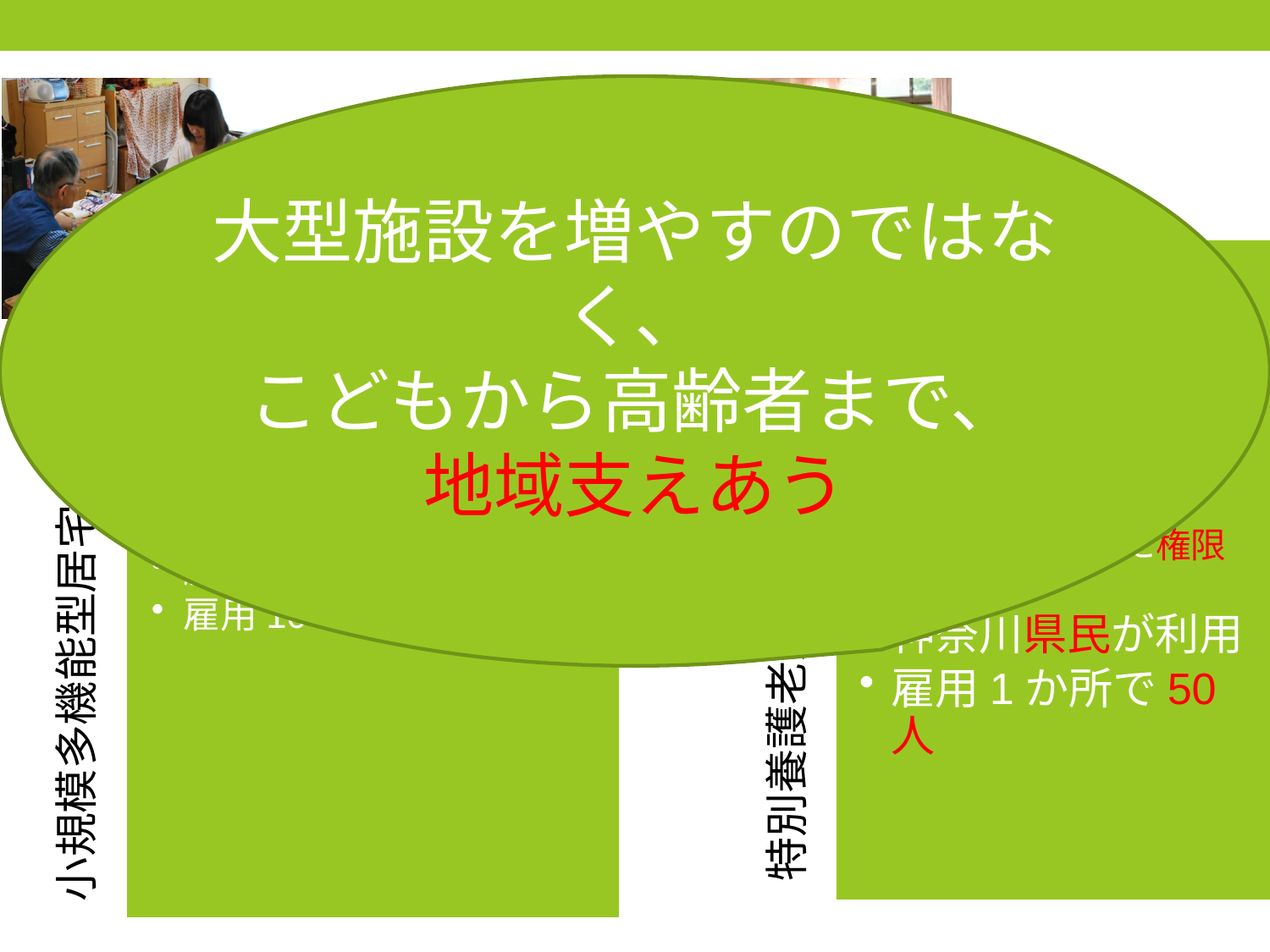

大型施設を増やすのではなく、
こどもから高齢者まで、
地域支えあう

小規模多機能型居宅介護
3000万円×10＝3億円
登録定員25名×10　　　　＝250名
自治体に指導監督権　（地方分権されている）
藤沢市民のみ利用可
雇用10か所で150人

特別養護老人ホーム
33億円
100名＋10名　　　　＝110名
県域事業　　　　　　（自治体に権限なし）
神奈川県民が利用
雇用1か所で50人